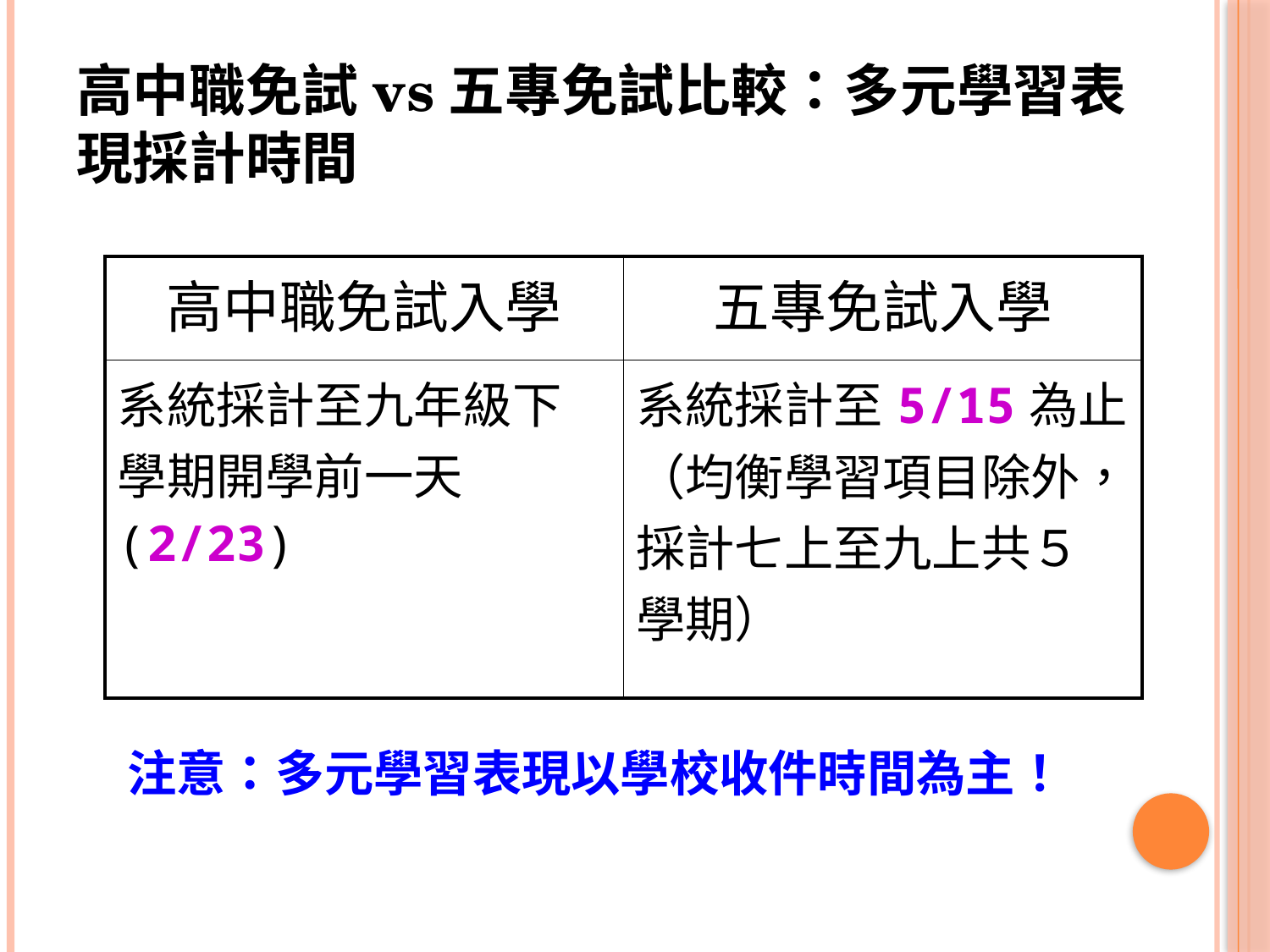

高中職免試vs五專免試比較：多元學習表現採計時間
| 高中職免試入學 | 五專免試入學 |
| --- | --- |
| 系統採計至九年級下學期開學前一天(2/23) | 系統採計至5/15為止（均衡學習項目除外，採計七上至九上共５學期） |
注意：多元學習表現以學校收件時間為主！